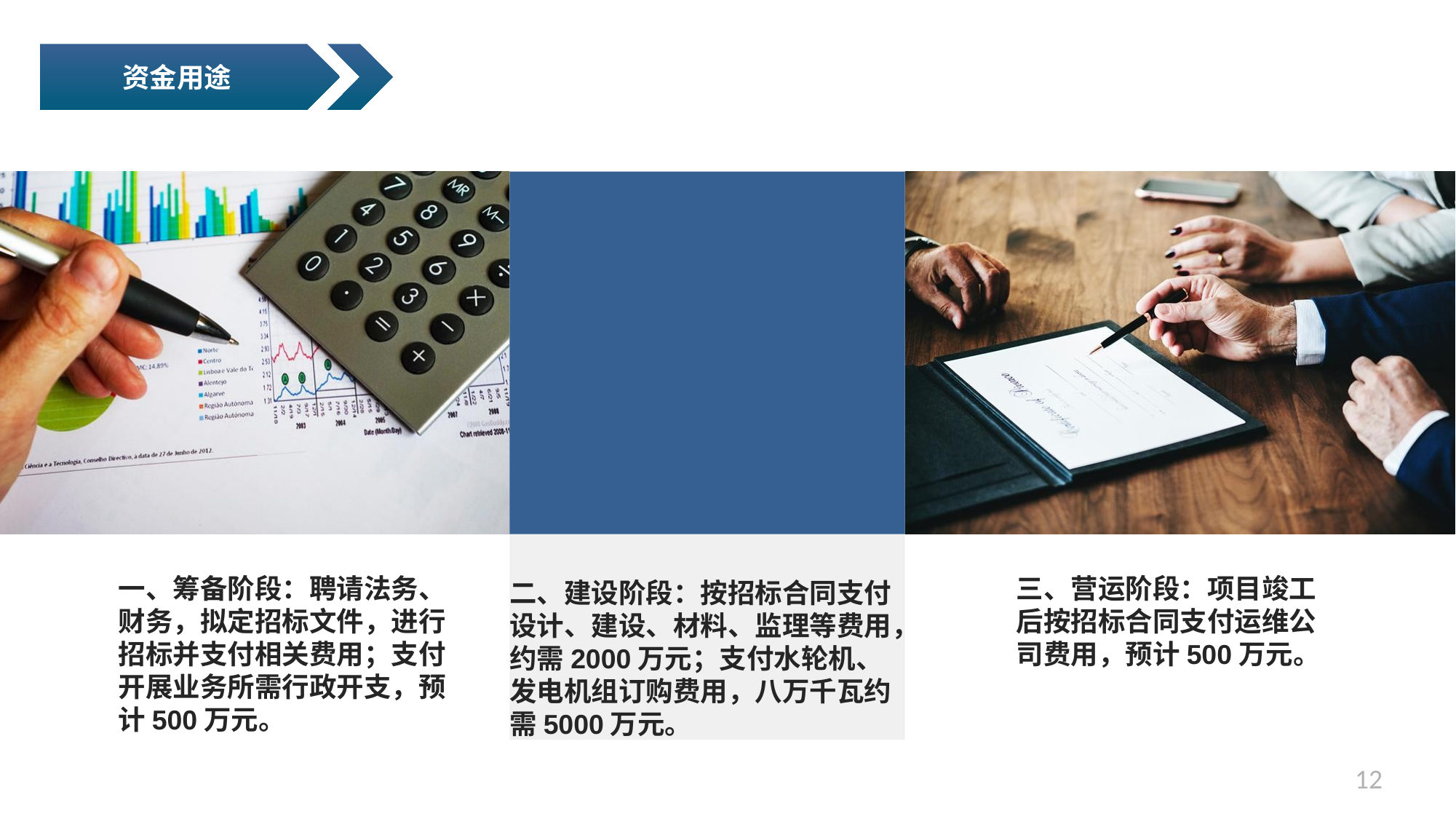

资金用途

二、建设阶段：按招标合同支付设计、建设、材料、监理等费用，约需2000万元；支付水轮机、发电机组订购费用，八万千瓦约需5000万元。
一、筹备阶段：聘请法务、财务，拟定招标文件，进行招标并支付相关费用；支付开展业务所需行政开支，预计500万元。
三、营运阶段：项目竣工后按招标合同支付运维公司费用，预计500万元。
12